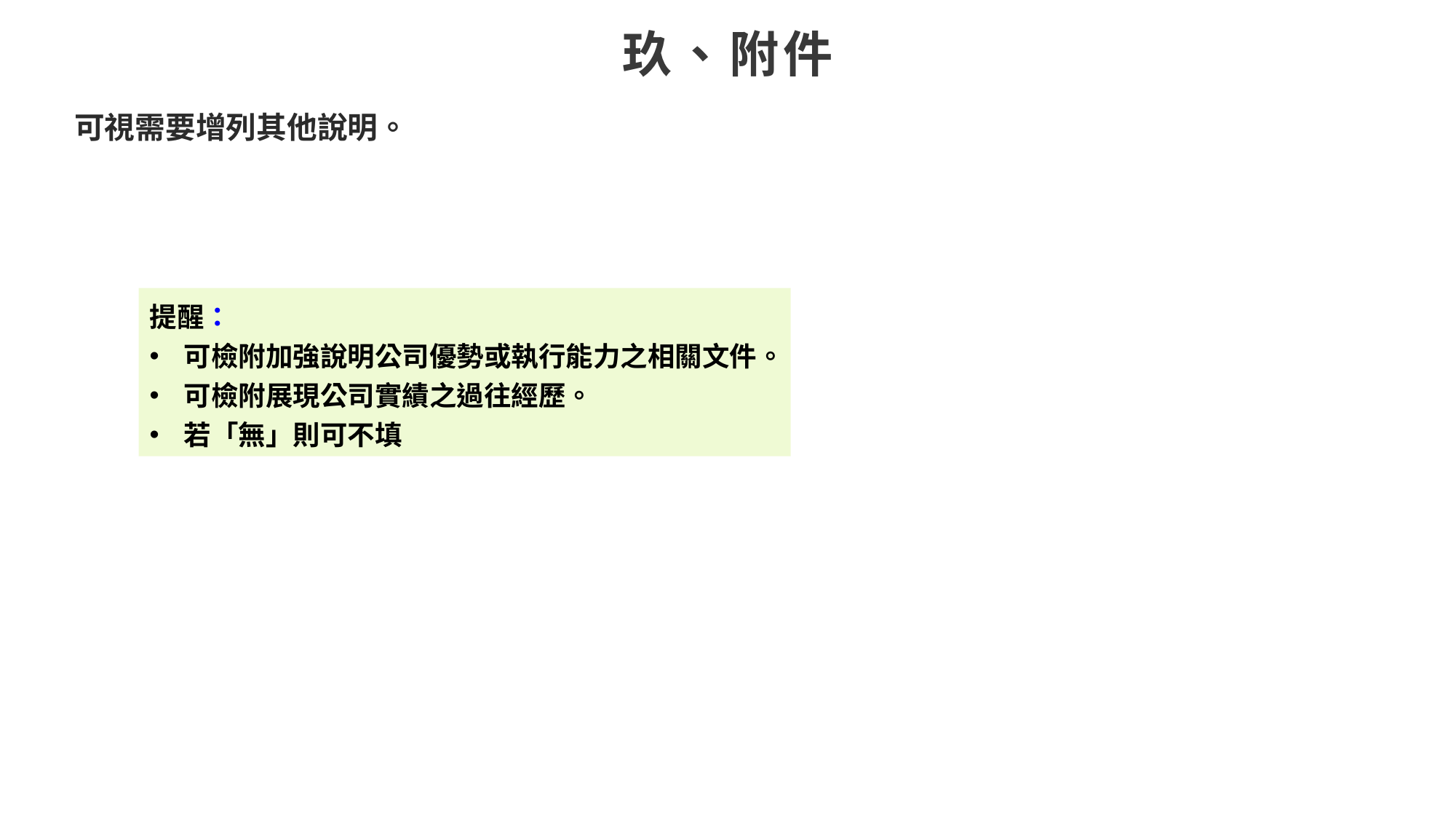

# 玖、附件
可視需要增列其他說明。

提醒：
可檢附加強說明公司優勢或執行能力之相關文件。
可檢附展現公司實績之過往經歷。
若「無」則可不填